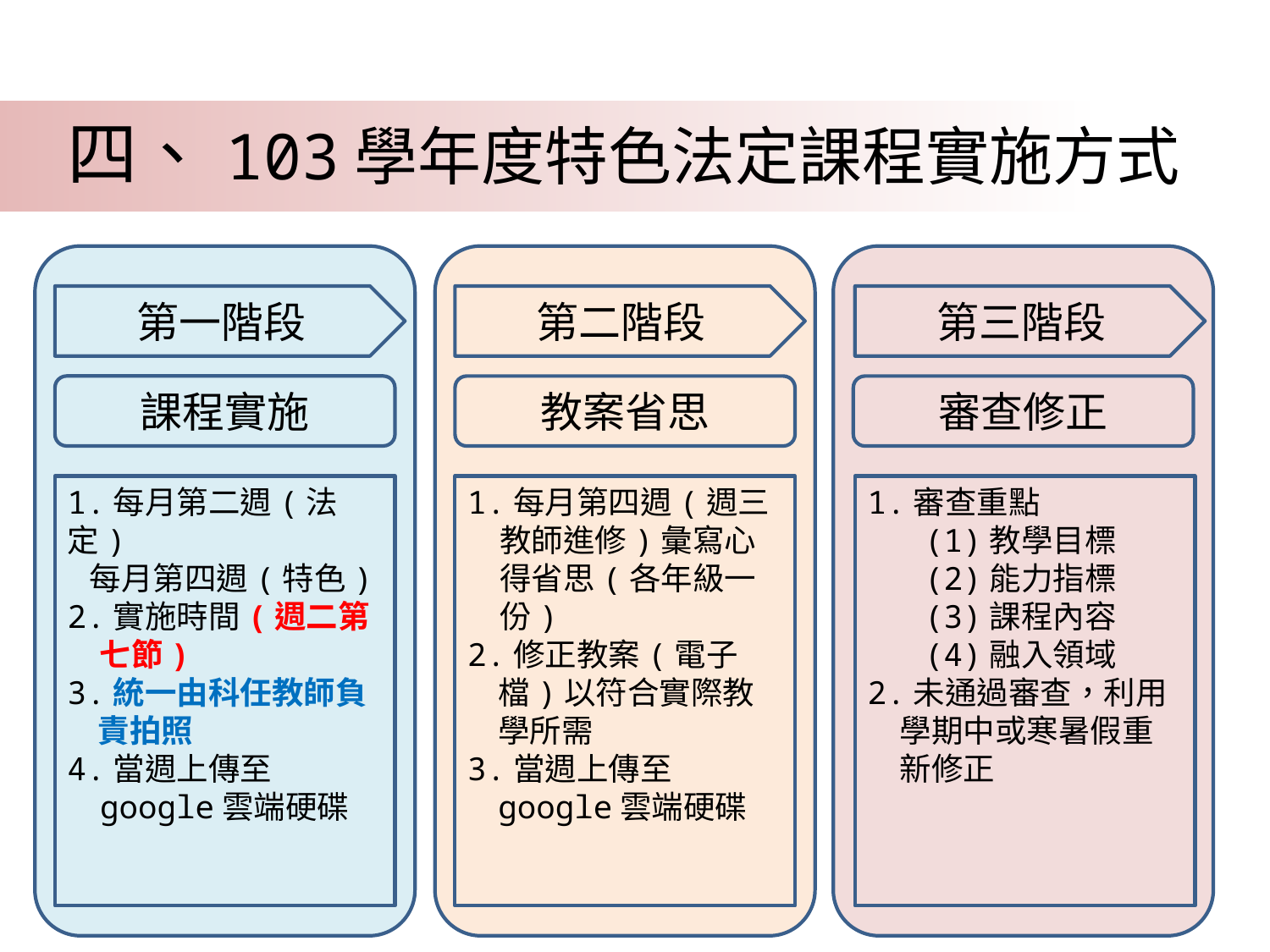

四、103學年度特色法定課程實施方式

第一階段
課程實施
1.每月第二週(法定)
  每月第四週(特色)
2.實施時間(週二第七節)
3.統一由科任教師負責拍照
4.當週上傳至google雲端硬碟

第二階段
教案省思
1.每月第四週(週三教師進修)彙寫心得省思(各年級一份)
2.修正教案(電子檔)以符合實際教學所需
3.當週上傳至google雲端硬碟

第三階段
審查修正
1.審查重點
   (1)教學目標
   (2)能力指標
   (3)課程內容
   (4)融入領域
2.未通過審查，利用學期中或寒暑假重新修正